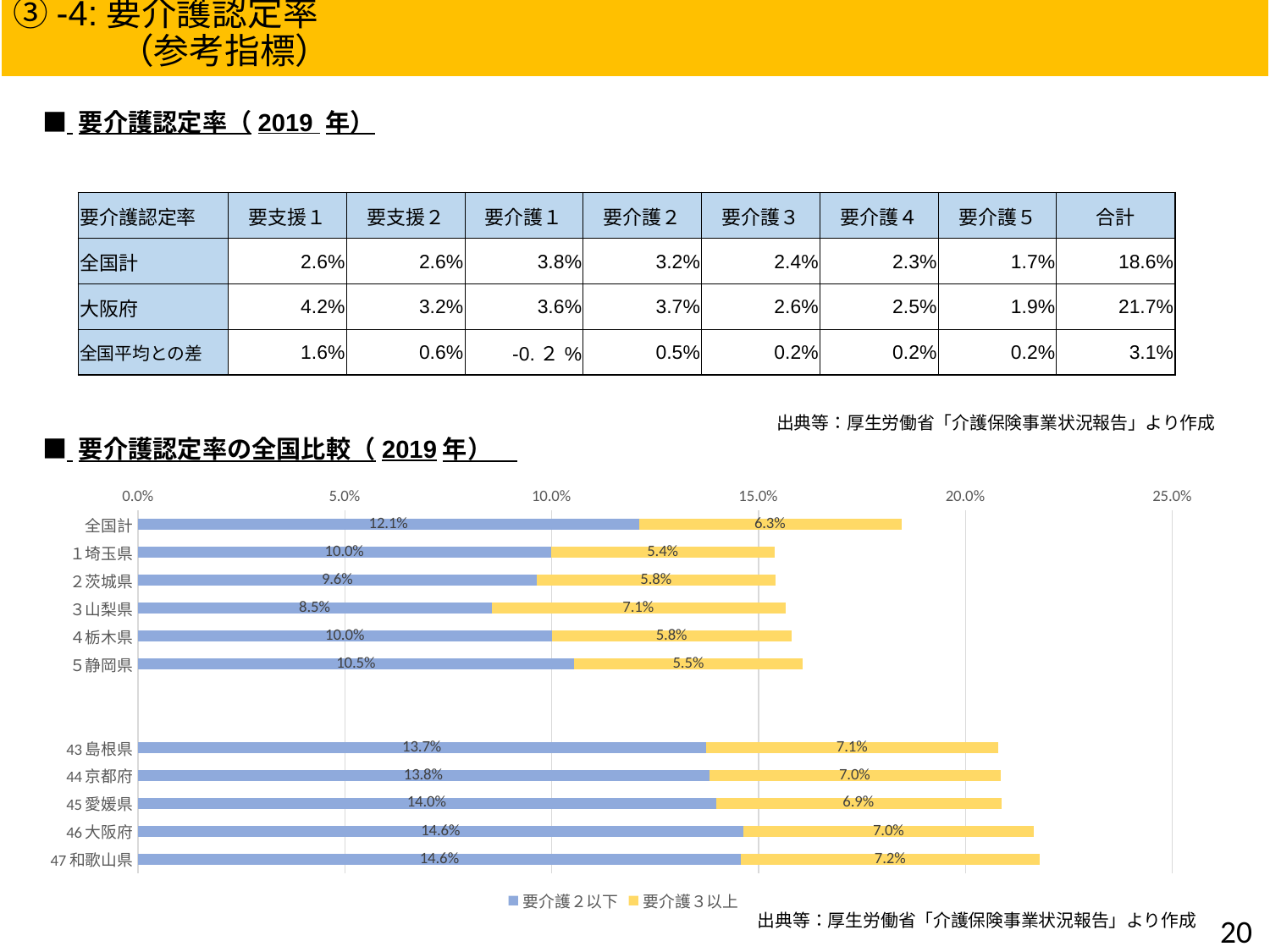

方向性Ⅱ）人口減少・超高齢化社会でも持続可能な地域づくり
③-4:要介護認定率　　　　　　　　　　　　　　　　　　　　　　　　　　　　　（参考指標）
■ 要介護認定率（2019 年）
| 要介護認定率 | 要支援１ | 要支援２ | 要介護１ | 要介護２ | 要介護３ | 要介護４ | 要介護５ | 合計 |
| --- | --- | --- | --- | --- | --- | --- | --- | --- |
| 全国計 | 2.6% | 2.6% | 3.8% | 3.2% | 2.4% | 2.3% | 1.7% | 18.6% |
| 大阪府 | 4.2% | 3.2% | 3.6% | 3.7% | 2.6% | 2.5% | 1.9% | 21.7% |
| 全国平均との差 | 1.6% | 0.6% | ‐0.２% | 0.5% | 0.2% | 0.2% | 0.2% | 3.1% |
出典等：厚生労働省「介護保険事業状況報告」より作成
■ 要介護認定率の全国比較（2019年）

### Chart

| Category |  |  |
|---|---|---|
| 全国計 | 0.1211515400928709 | 0.06334245246005014 |
| １埼玉県 | 0.09992776542337202 | 0.05397986719157126 |
| ２茨城県 | 0.09647138844693051 | 0.0576024372320008 |
| ３山梨県 | 0.08548651892408289 | 0.0709999317617119 |
| ４栃木県 | 0.10012068792115056 | 0.05782424103101967 |
| ５静岡県 | 0.10543549021843474 | 0.05527071709410826 |
|  | None | None |
|  | None | None |
| 43島根県 | 0.13736433838117373 | 0.07056366339785208 |
| 44京都府 | 0.13805857457254106 | 0.07040595903165736 |
| 45愛媛県 | 0.13969890446887012 | 0.06896614204080893 |
| 46大阪府 | 0.14639420986589582 | 0.070188866619645 |
| 47和歌山県 | 0.14576994290005568 | 0.07218416997915399 |
出典等：厚生労働省「介護保険事業状況報告」より作成
20